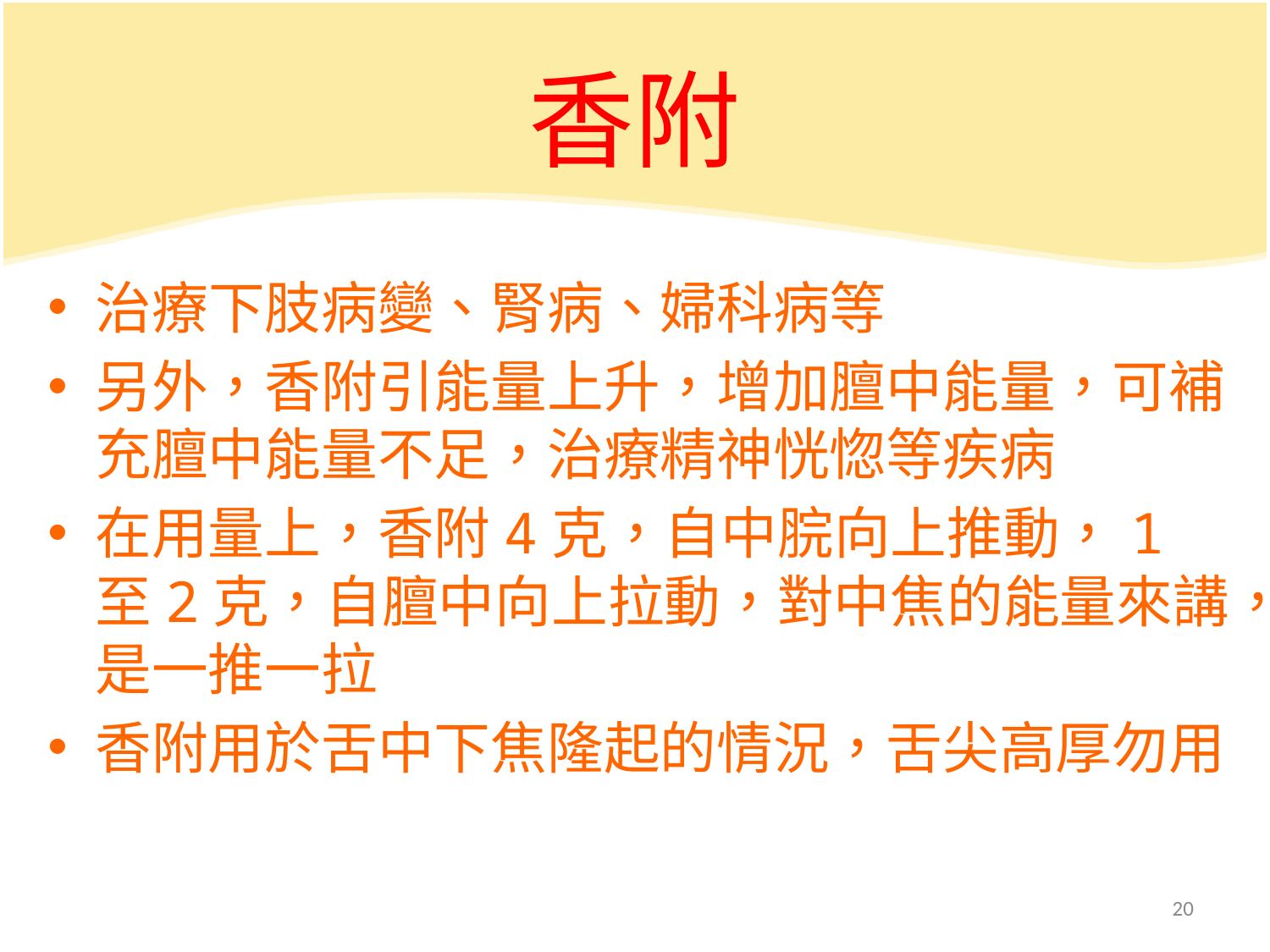

# 香附
治療下肢病變、腎病、婦科病等
另外，香附引能量上升，增加膻中能量，可補充膻中能量不足，治療精神恍惚等疾病
在用量上，香附4克，自中脘向上推動，1至2克，自膻中向上拉動，對中焦的能量來講，是一推一拉
香附用於舌中下焦隆起的情況，舌尖高厚勿用
20